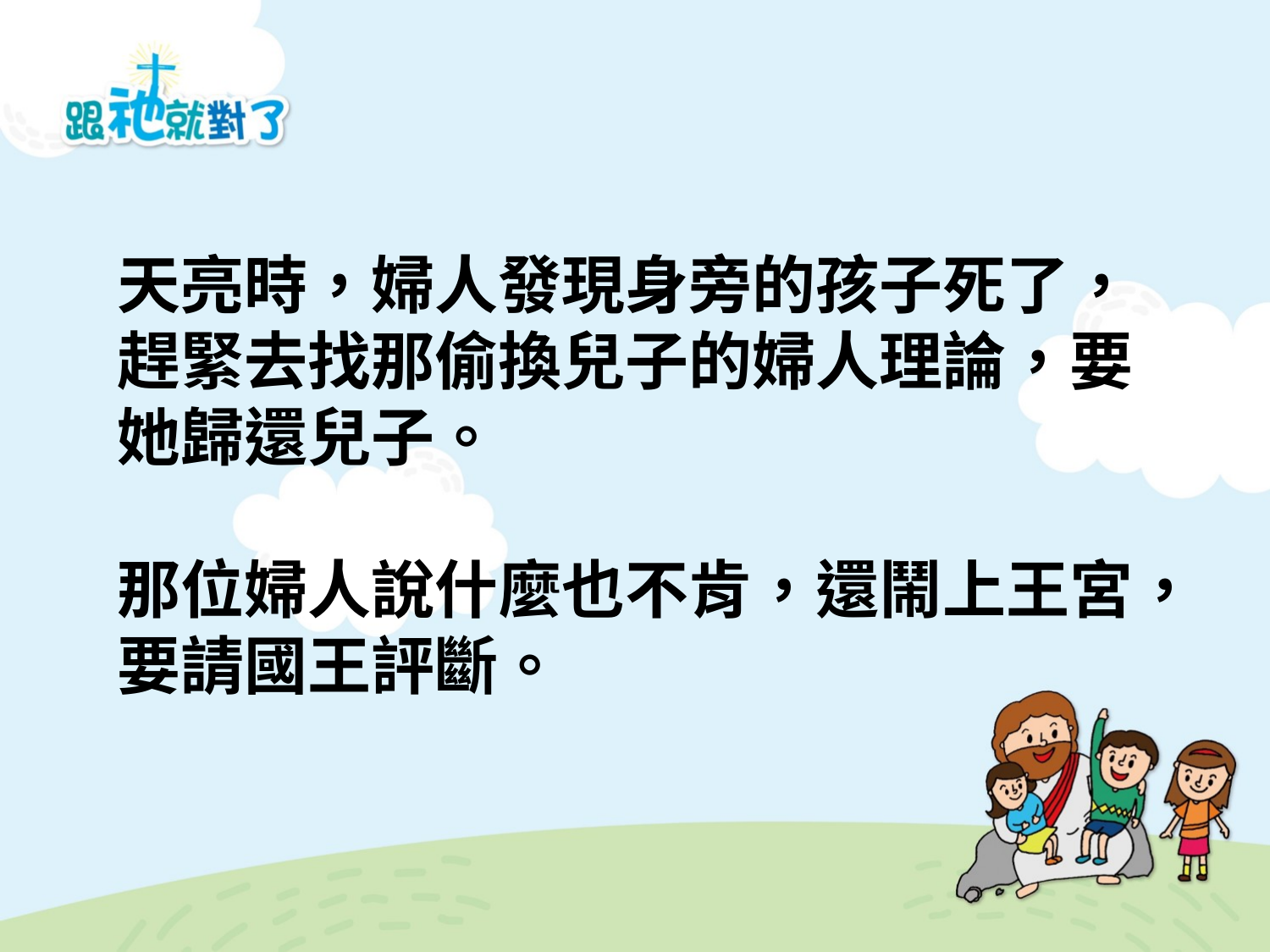

天亮時，婦人發現身旁的孩子死了，趕緊去找那偷換兒子的婦人理論，要她歸還兒子。

那位婦人說什麼也不肯，還鬧上王宮，要請國王評斷。